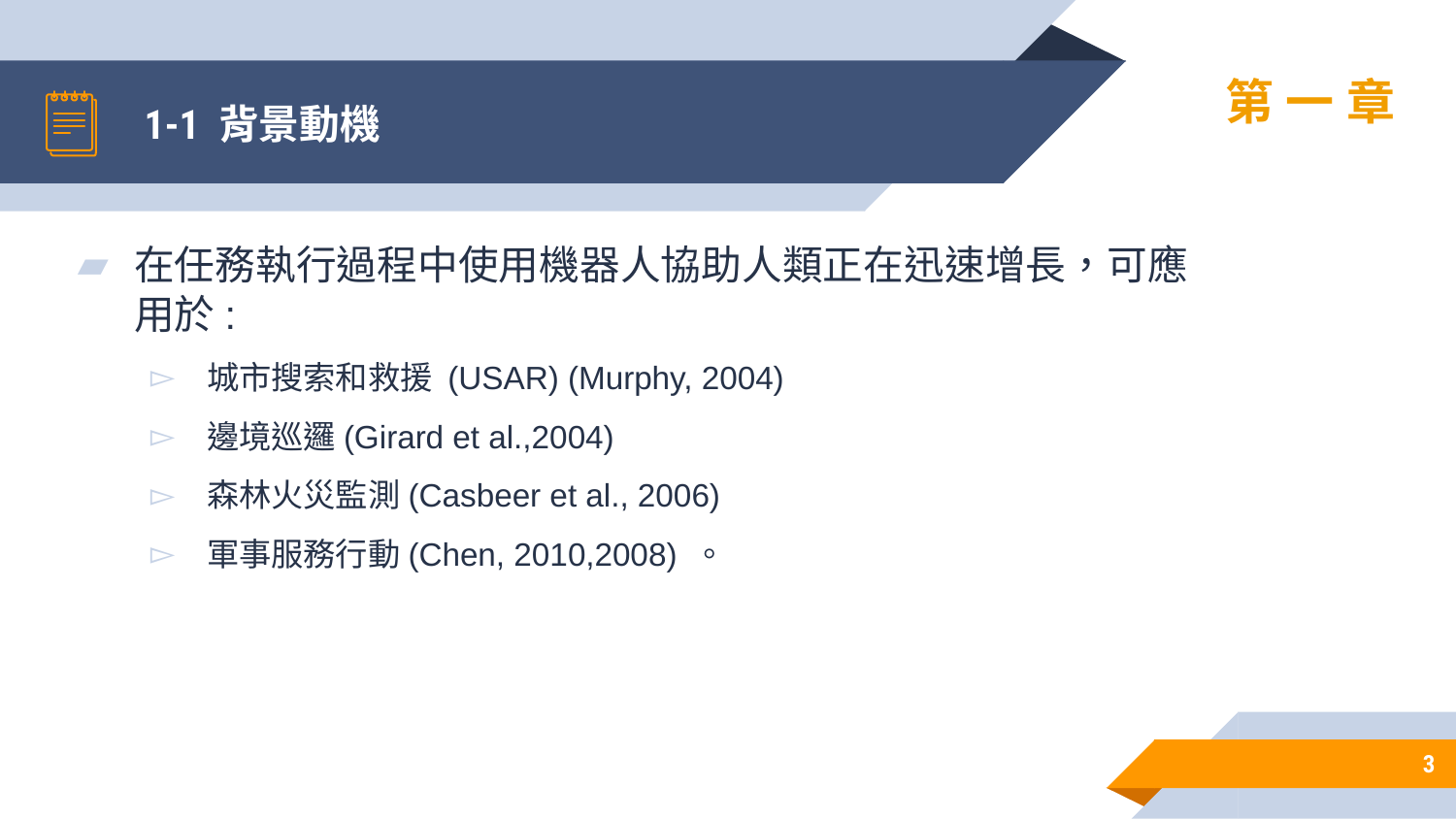

# 1-1 背景動機
第一章

在任務執行過程中使用機器人協助人類正在迅速增長，可應用於:
城市搜索和救援 (USAR) (Murphy, 2004)
邊境巡邏(Girard et al.,2004)
森林火災監測(Casbeer et al., 2006)
軍事服務行動(Chen, 2010,2008) 。
3